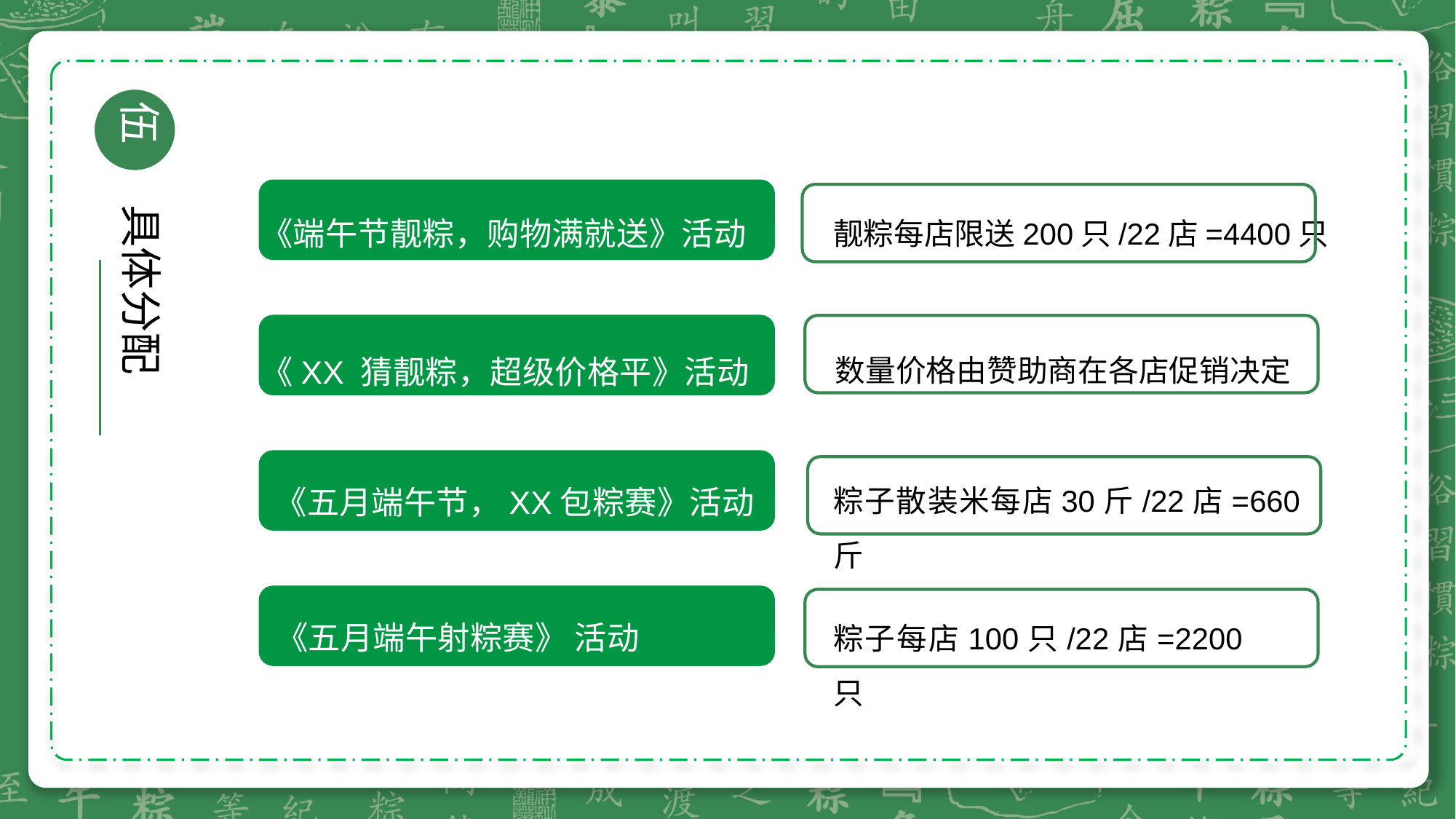

伍
具体分配

《端午节靓粽，购物满就送》活动

靓粽每店限送200只/22店=4400只

数量价格由赞助商在各店促销决定

《XX 猜靓粽，超级价格平》活动

《五月端午节，XX包粽赛》活动

粽子散装米每店30斤/22店=660斤

《五月端午射粽赛》 活动

粽子每店100只/22店=2200只